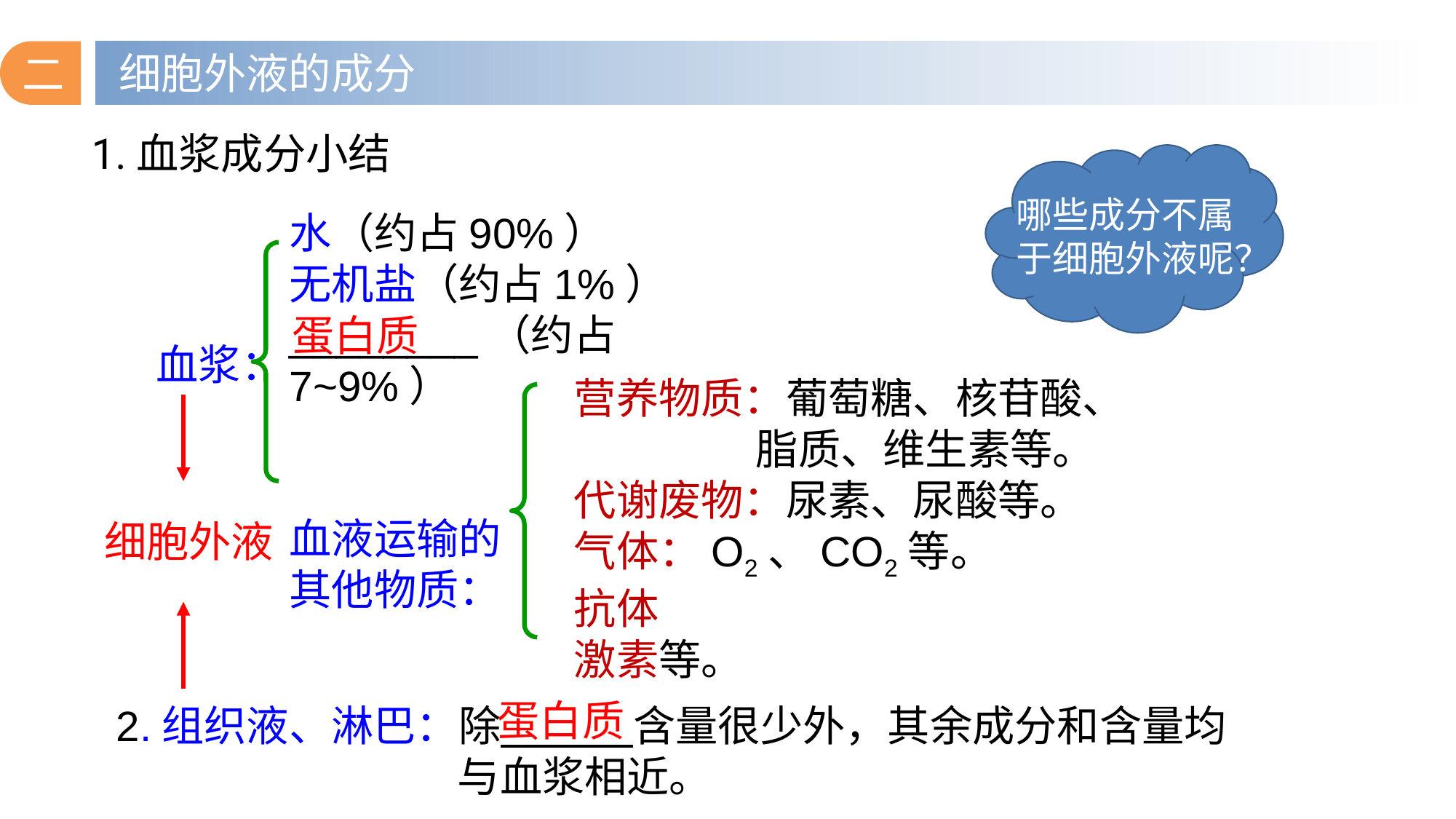

二
细胞外液的成分
1.血浆成分小结

哪些成分不属于细胞外液呢？
水（约占90%）
无机盐（约占1%）
________（约占7~9%）

血液运输的
其他物质：

蛋白质
血浆：
营养物质：葡萄糖、核苷酸、脂质、维生素等。
代谢废物：尿素、尿酸等。
气体：O2、CO2等。
抗体
激素等。

细胞外液
蛋白质
2.组织液、淋巴：除              含量很少外，其余成分和含量均   与血浆相近。